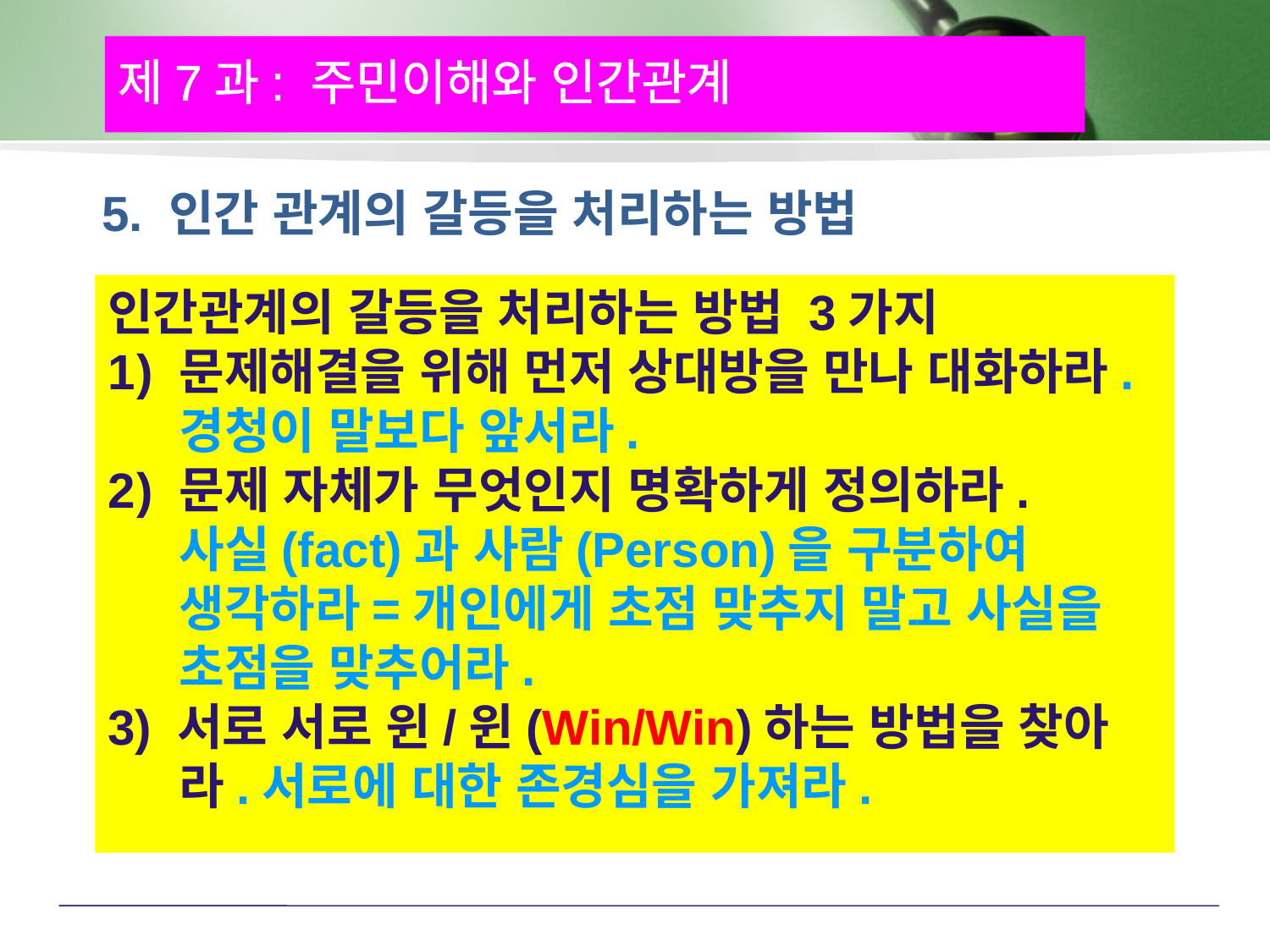

제7과: 주민이해와 인간관계
5. 인간 관계의 갈등을 처리하는 방법
인간관계의 갈등을 처리하는 방법 3가지
문제해결을 위해 먼저 상대방을 만나 대화하라.경청이 말보다 앞서라.
문제 자체가 무엇인지 명확하게 정의하라.
	사실(fact)과 사람(Person)을 구분하여 생각하라=개인에게 초점 맞추지 말고 사실을 초점을 맞추어라.
3) 서로 서로 윈/윈(Win/Win)하는 방법을 찾아라.서로에 대한 존경심을 가져라.